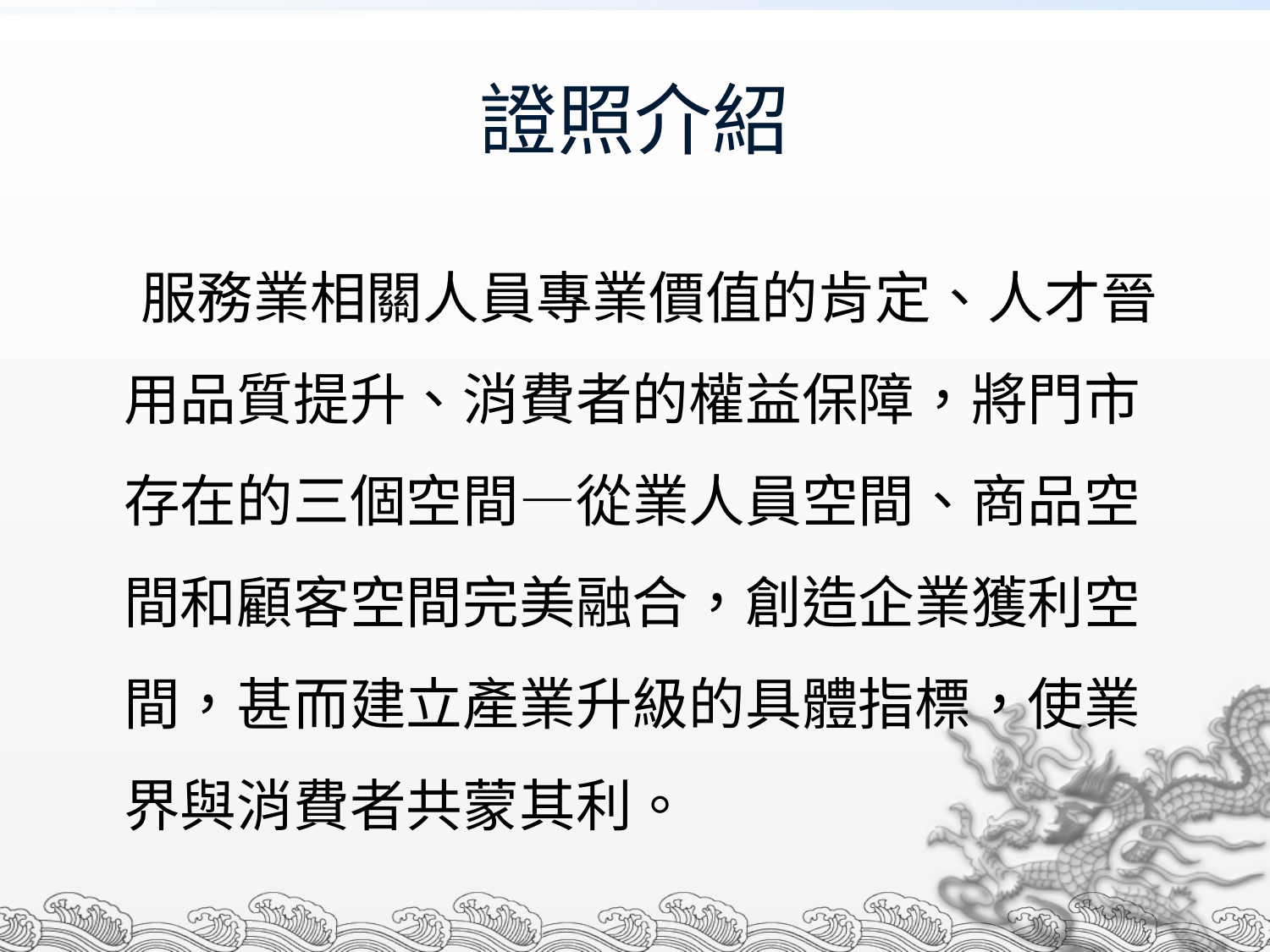

# 證照介紹
    服務業相關人員專業價值的肯定、人才晉用品質提升、消費者的權益保障，將門市存在的三個空間—從業人員空間、商品空間和顧客空間完美融合，創造企業獲利空間，甚而建立產業升級的具體指標，使業界與消費者共蒙其利。